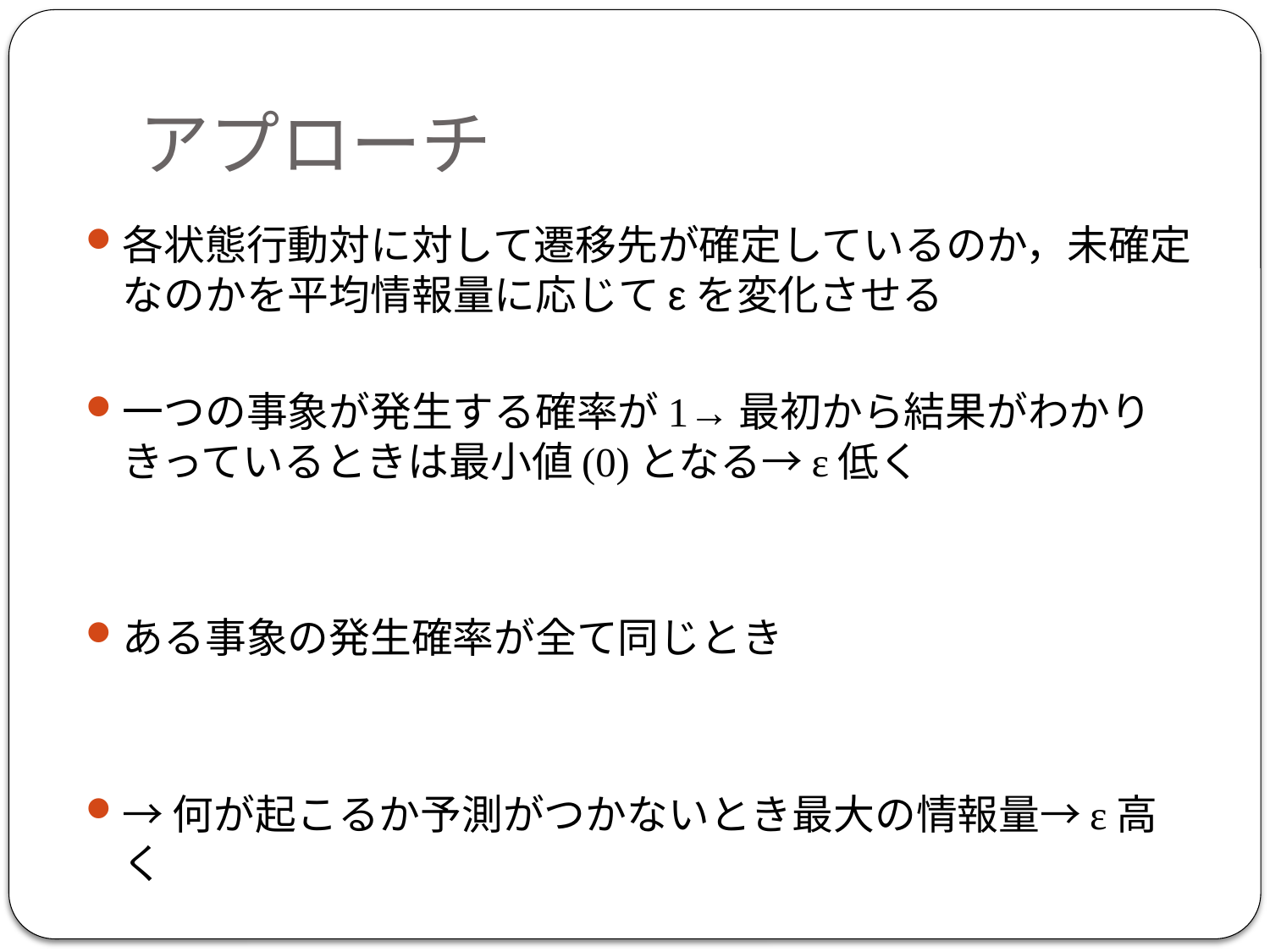

# アプローチ
各状態行動対に対して遷移先が確定しているのか，未確定なのかを平均情報量に応じてεを変化させる

一つの事象が発生する確率が1→最初から結果がわかりきっているときは最小値(0)となる→ε低く

ある事象の発生確率が全て同じとき

→何が起こるか予測がつかないとき最大の情報量→ε高く